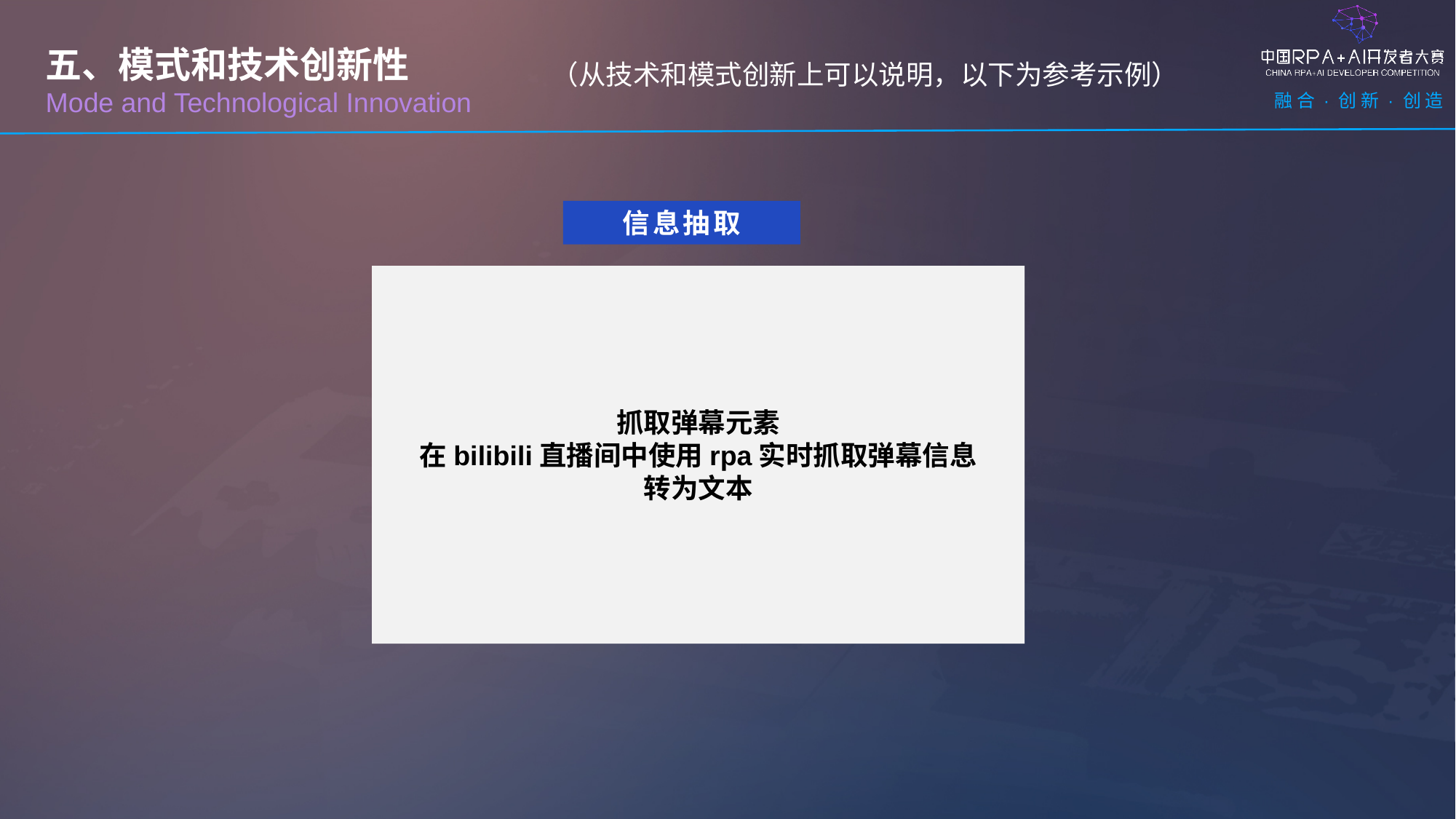

五、模式和技术创新性
Mode and Technological Innovation
（从技术和模式创新上可以说明，以下为参考示例）
信息抽取
抓取弹幕元素
在bilibili直播间中使用rpa实时抓取弹幕信息
转为文本